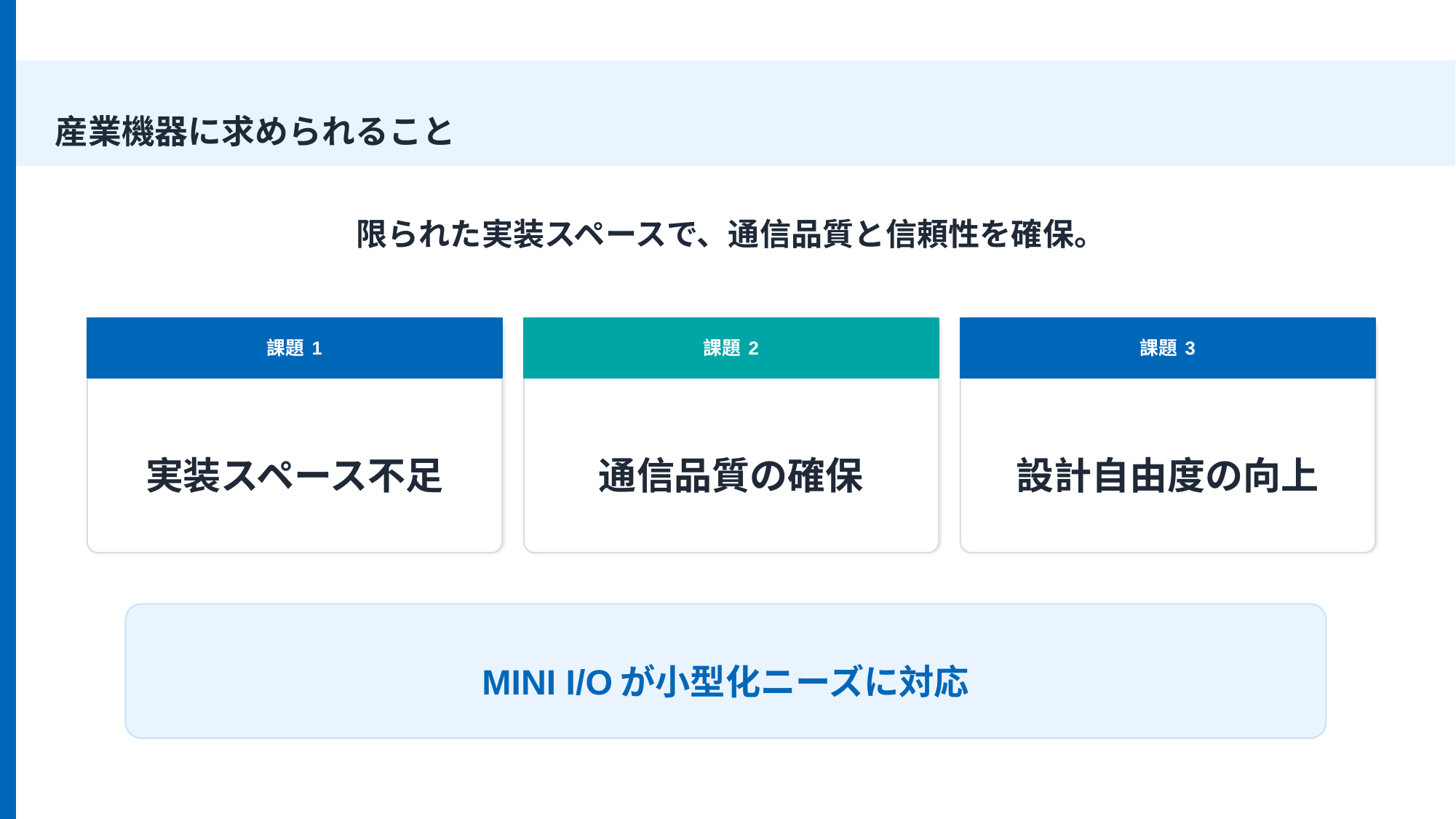

産業機器に求められること
限られた実装スペースで、通信品質と信頼性を確保。

課題 1
課題 2
課題 3
実装スペース不足
通信品質の確保
設計自由度の向上

MINI I/Oが小型化ニーズに対応

2